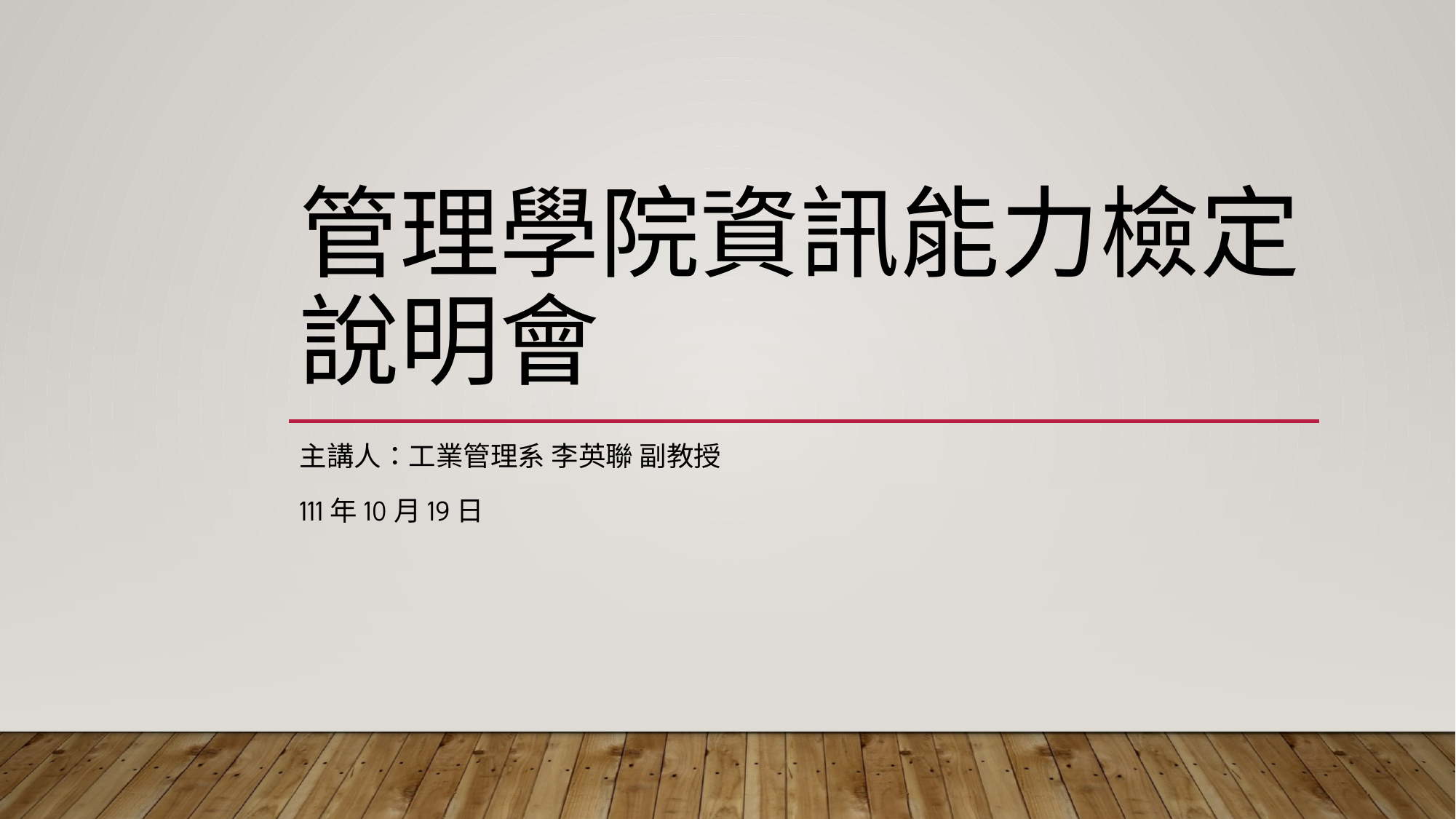

# 管理學院資訊能力檢定 說明會
主講人：工業管理系 李英聯 副教授
111年10月19日